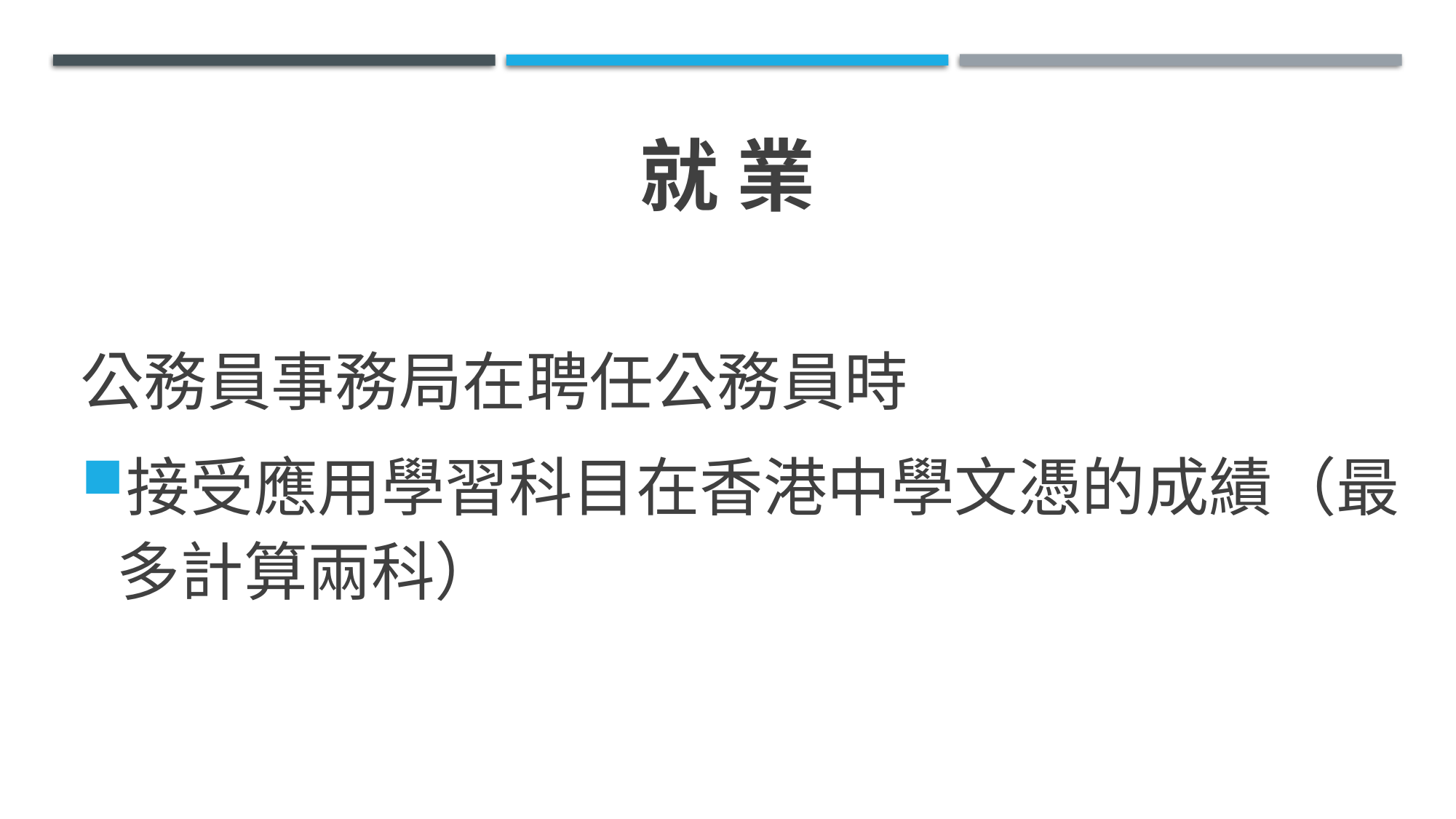

# 就 業

公務員事務局在聘任公務員時
接受應用學習科目在香港中學文憑的成績（最多計算兩科）